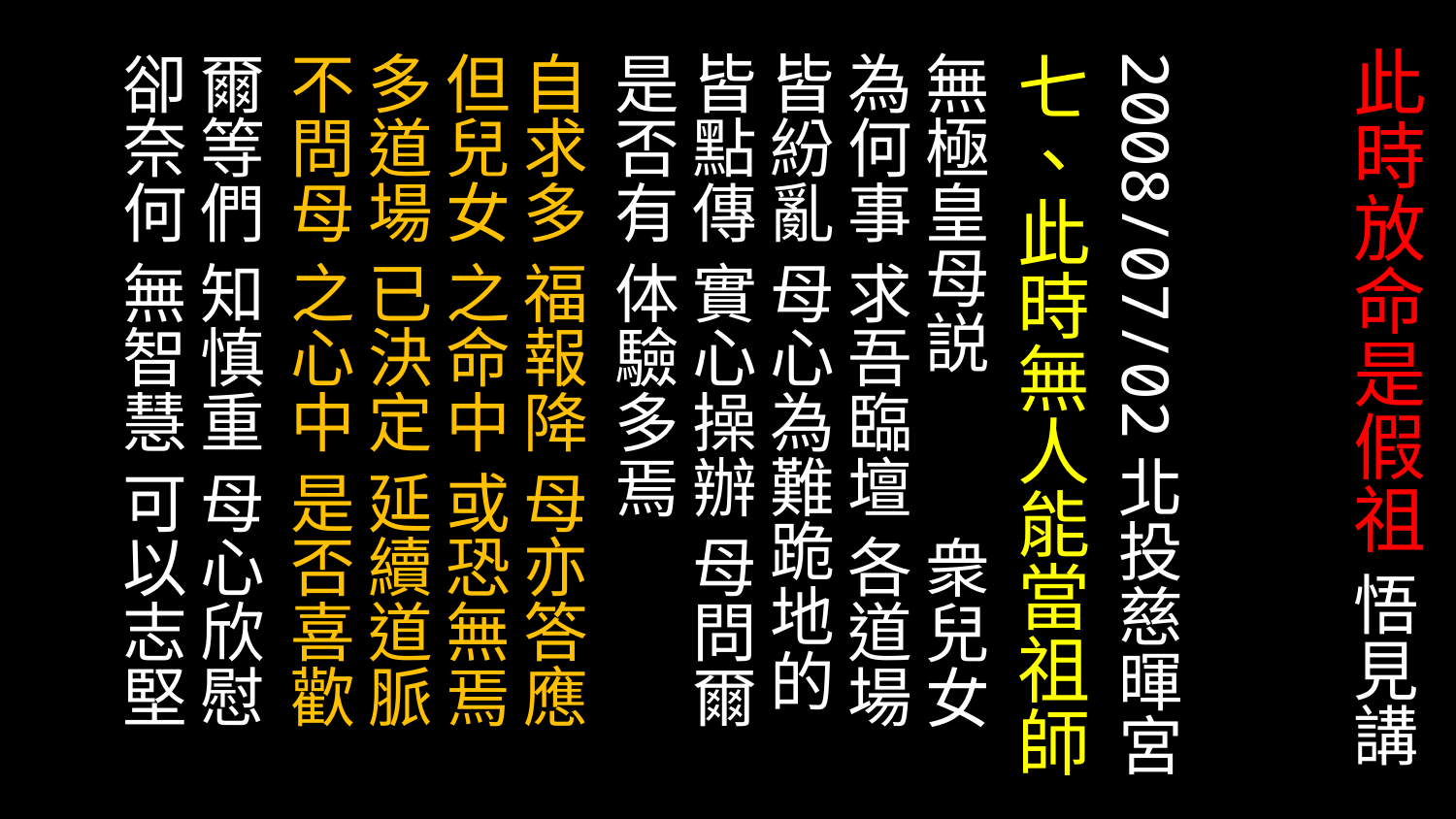

# 此時放命是假祖 悟見講
2008/07/02北投慈暉宮
七、此時無人能當祖師
無極皇母説           衆兒女 為何事 求吾臨壇 各道場 皆紛亂 母心為難跪地的 皆點傳 實心操辦 母問爾 是否有 体驗多焉
自求多 福報降 母亦答應 但兒女 之命中 或恐無焉多道場 已決定 延續道脈 不問母 之心中 是否喜歡
爾等們 知慎重 母心欣慰 卻奈何 無智慧 可以志堅